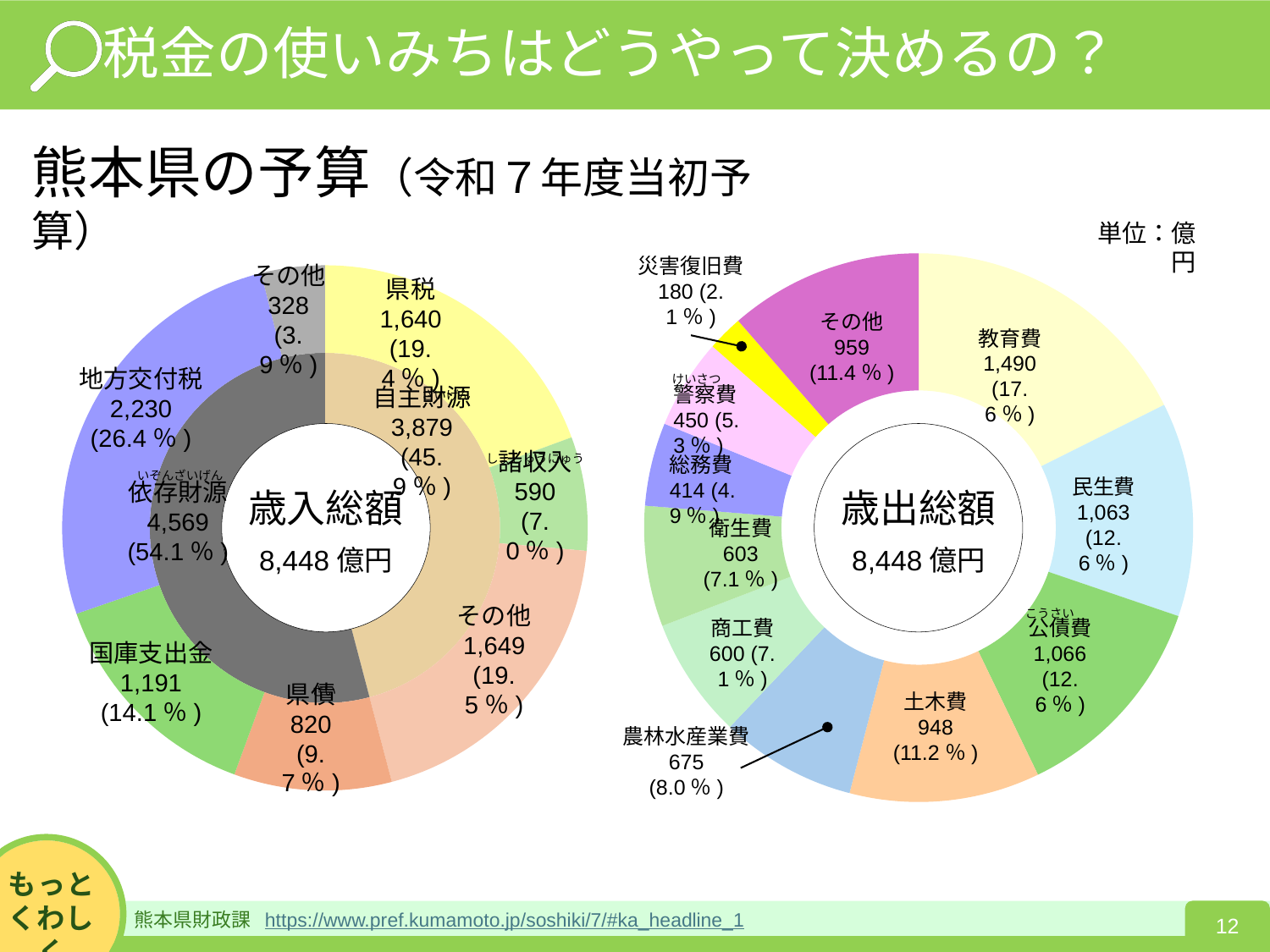

税金の使いみちはどうやって決めるの？
熊本県の予算（令和７年度当初予算）
単位：億円

### Chart

| Category | 列2 | 列3 |
|---|---|---|
| 01_県税 | 45.9 | 19.4 |
| 02_諸収入 | None | 7.0 |
| 03_その他 | None | 19.5 |
| 01_県債 | 54.1 | 9.7 |
| 02_国庫支出金 | None | 14.1 |
| 03_地方交付税 | None | 26.4 |
| 04_その他 | None | 3.9 |

### Chart

| Category |  |
|---|---|
その他
328
(3.9％)
歳出総額
8,448億円
災害復旧費
180 (2.1％)
県税
1,640
(19.4％)
その他
959
(11.4％)
教育費
1,490
(17.6％)
地方交付税
2,230
(26.4％)
けいさつ
警察費
450 (5.3％)
ざいげん
自主財源
3,879
(45.9％)

歳入総額
8,448億円

しょしゅうにゅう
諸収入
590
(7.0％)
総務費
414 (4.9％)
いぞんざいげん
依存財源
4,569
(54.1％)
民生費
1,063
(12.6％)
衛生費
603
(7.1％)
こうさい
公債費
1,066
(12.6％)
その他
1,649
(19.5％)
商工費
600 (7.1％)
国庫支出金
1,191
(14.1％)
さい
県債
820
(9.7％)
土木費
948
(11.2％)
農林水産業費
675
(8.0％)
熊本県財政課  https://www.pref.kumamoto.jp/soshiki/7/#ka_headline_1
12